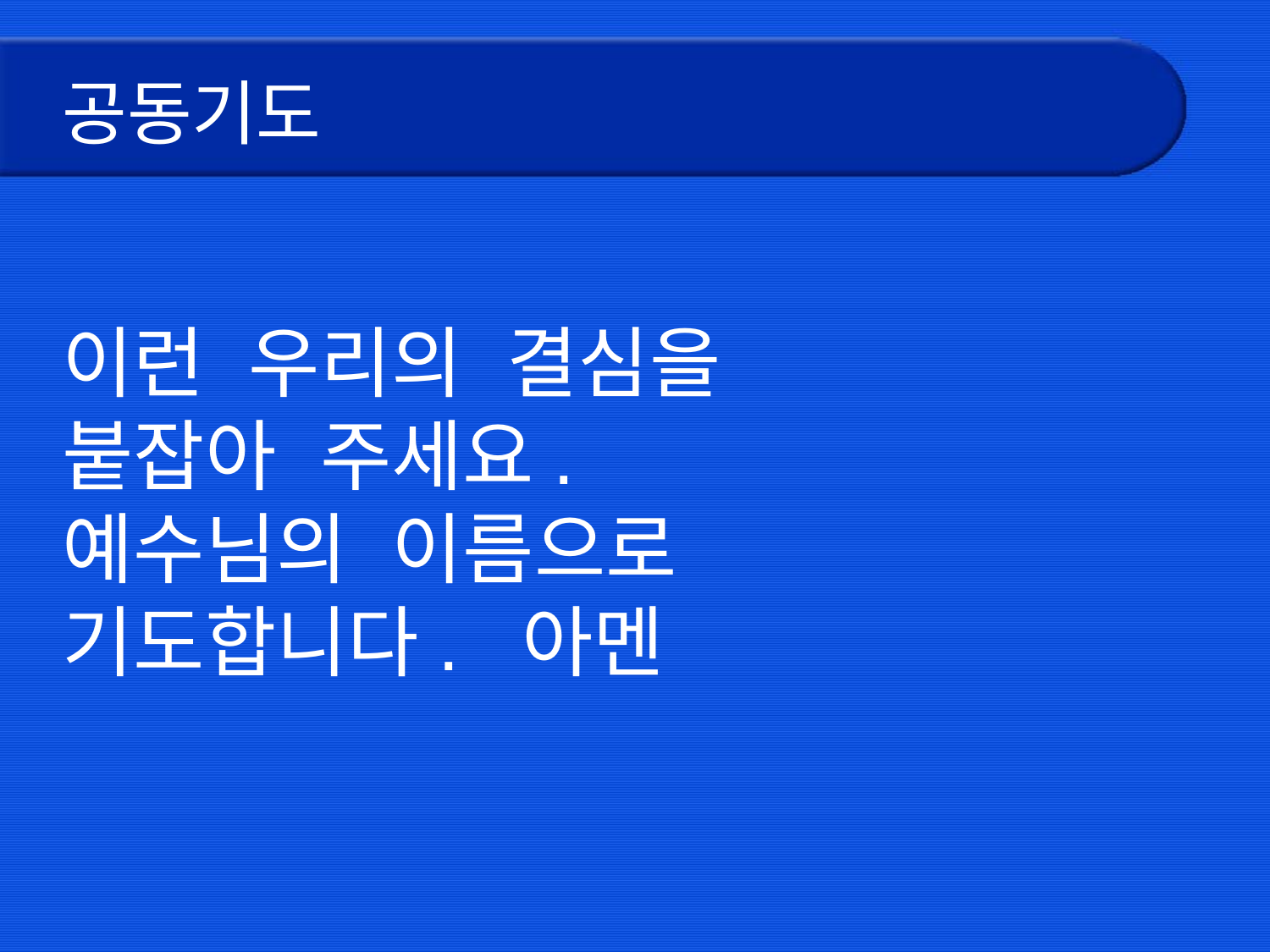

# 공동기도

이런  우리의  결심을
붙잡아  주세요.
예수님의  이름으로
기도합니다.  아멘